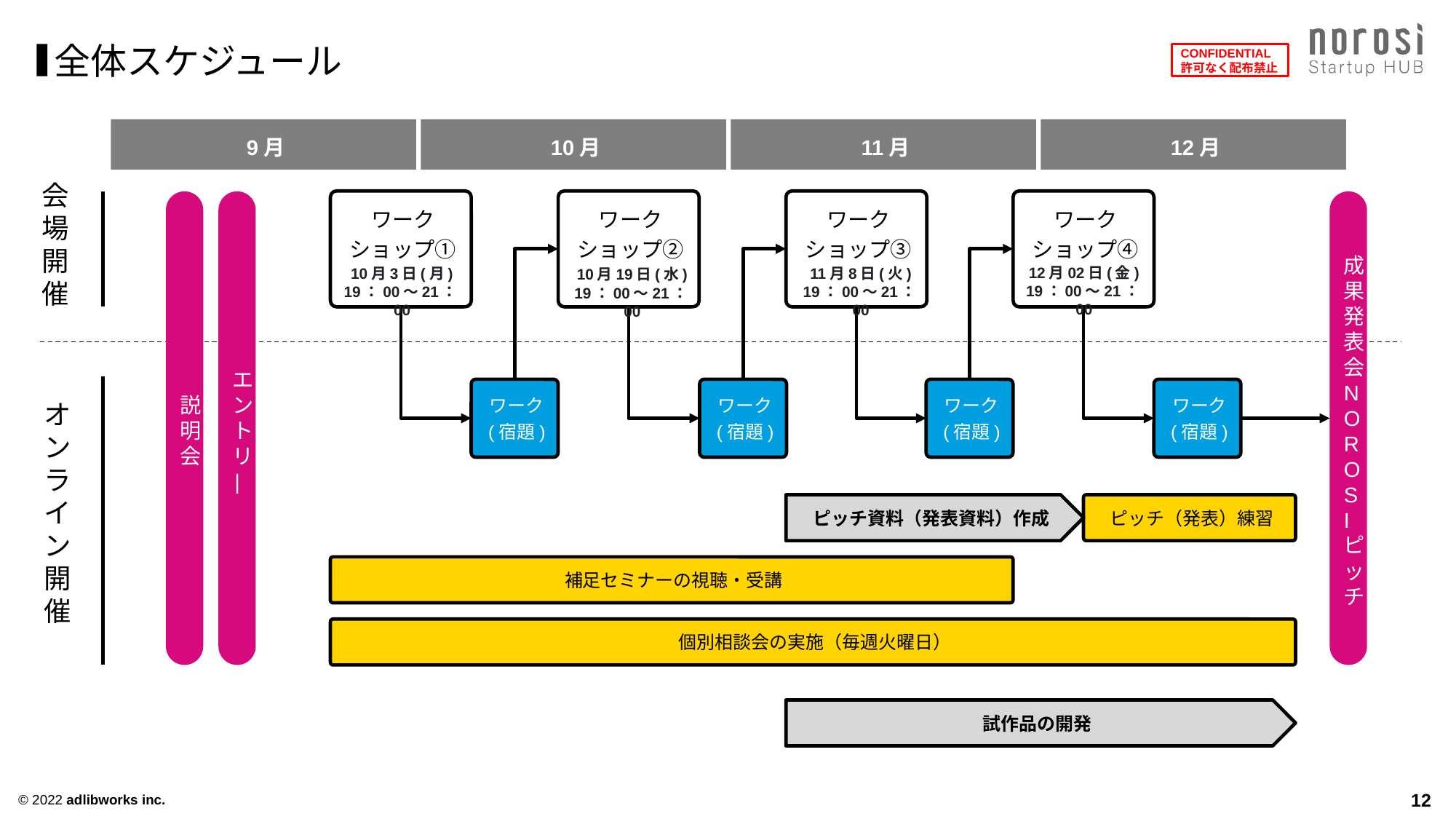

# 全体スケジュール
9月
10月
11月
12月

会場開催
ワーク
ショップ①

ワーク
ショップ②

ワーク
ショップ③

ワーク
ショップ④

12月02日(金)
19：00～21：00
10月3日(月)
19：00～21：00
11月8日(火)
19：00～21：00
10月19日(水)
19：00～21：00

オンライン開催
ワーク
(宿題)
ワーク
(宿題)
ワーク
(宿題)
ワーク
(宿題)
説明会
エントリ|
成果発表会NOROSIピッチ
ピッチ資料（発表資料）作成
ピッチ（発表）練習
補足セミナーの視聴・受講
個別相談会の実施（毎週火曜日）
試作品の開発